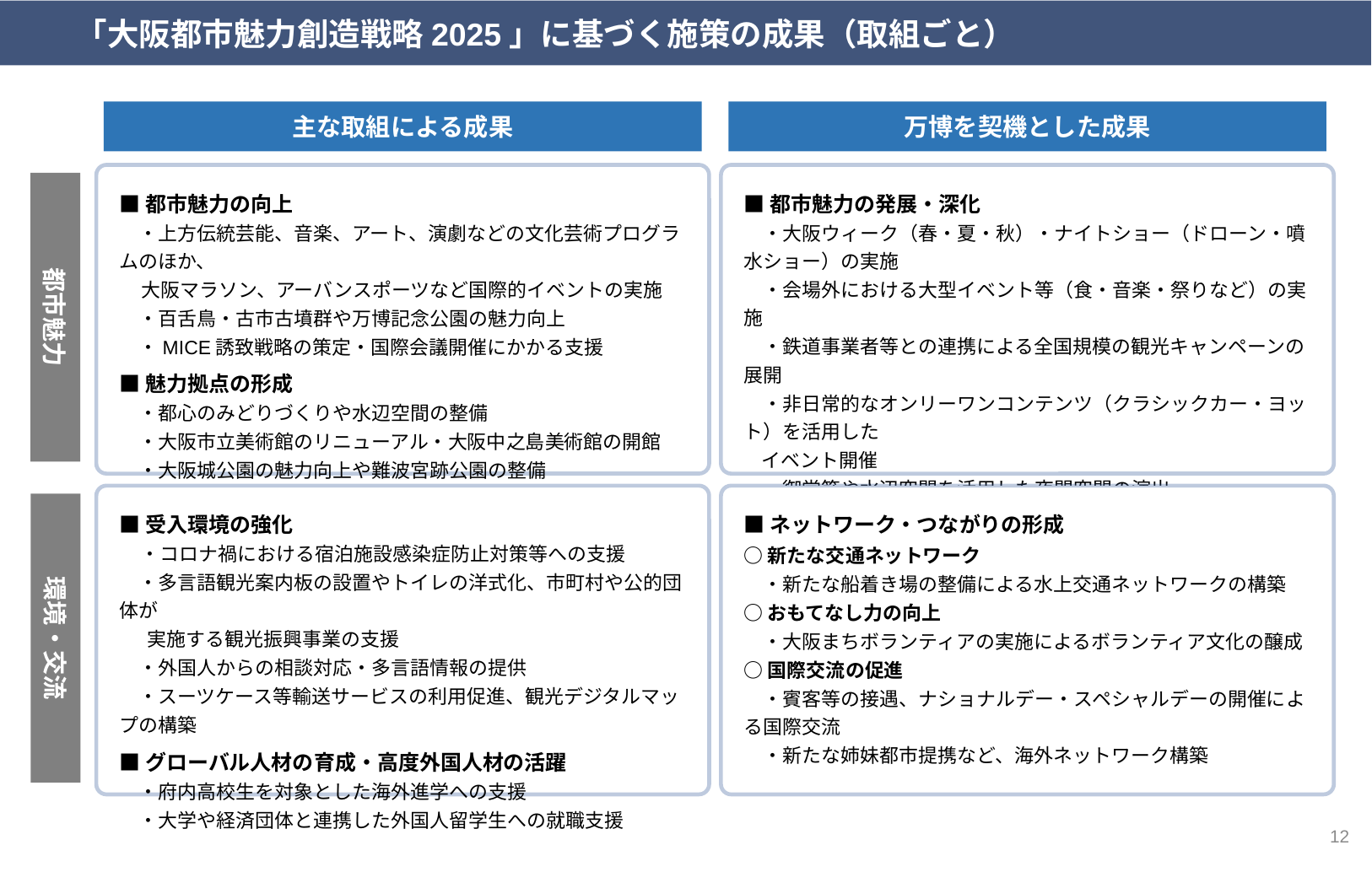

「大阪都市魅力創造戦略2025」に基づく施策の成果（取組ごと）
主な取組による成果
万博を契機とした成果
■都市魅力の向上
　・上方伝統芸能、音楽、アート、演劇などの文化芸術プログラムのほか、
    大阪マラソン、アーバンスポーツなど国際的イベントの実施
　・百舌鳥・古市古墳群や万博記念公園の魅力向上
　・MICE誘致戦略の策定・国際会議開催にかかる支援
■魅力拠点の形成
　・都心のみどりづくりや水辺空間の整備
　・大阪市立美術館のリニューアル・大阪中之島美術館の開館
　・大阪城公園の魅力向上や難波宮跡公園の整備
■都市魅力の発展・深化
　・大阪ウィーク（春・夏・秋）・ナイトショー（ドローン・噴水ショー）の実施
　・会場外における大型イベント等（食・音楽・祭りなど）の実施
　・鉄道事業者等との連携による全国規模の観光キャンペーンの展開
　・非日常的なオンリーワンコンテンツ（クラシックカー・ヨット）を活用した
   イベント開催
　・御堂筋や水辺空間を活用した夜間空間の演出
都市魅力
■受入環境の強化
　・コロナ禍における宿泊施設感染症防止対策等への支援
　・多言語観光案内板の設置やトイレの洋式化、市町村や公的団体が
　  実施する観光振興事業の支援
　・外国人からの相談対応・多言語情報の提供
　・スーツケース等輸送サービスの利用促進、観光デジタルマップの構築
■グローバル人材の育成・高度外国人材の活躍
　・府内高校生を対象とした海外進学への支援
　・大学や経済団体と連携した外国人留学生への就職支援
■ネットワーク・つながりの形成
○新たな交通ネットワーク
　・新たな船着き場の整備による水上交通ネットワークの構築
○おもてなし力の向上
　・大阪まちボランティアの実施によるボランティア文化の醸成
○国際交流の促進
　・賓客等の接遇、ナショナルデー・スペシャルデーの開催による国際交流
　・新たな姉妹都市提携など、海外ネットワーク構築
環境・交流
12